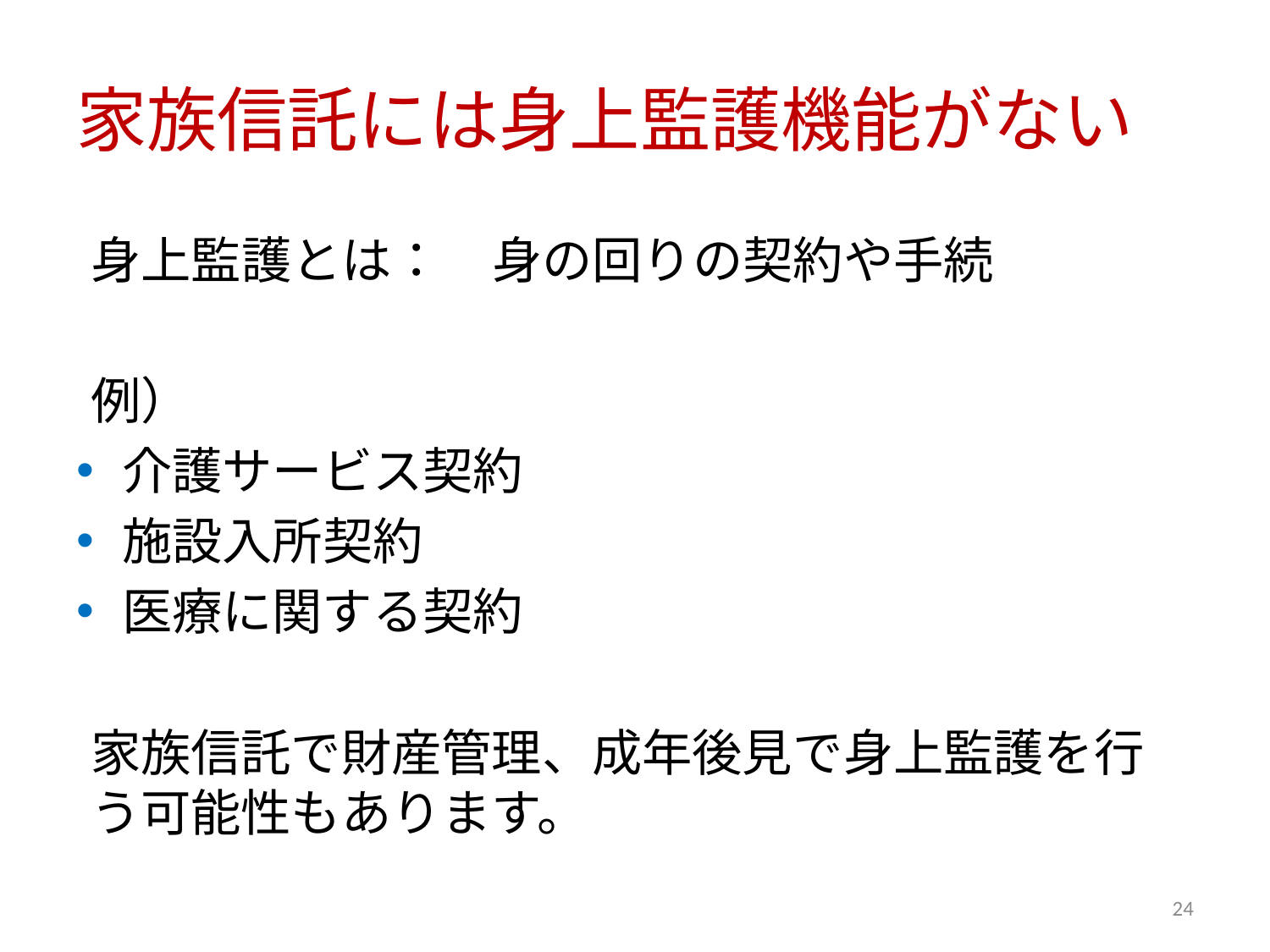

# 家族信託には身上監護機能がない
身上監護とは：　身の回りの契約や手続

例）
介護サービス契約
施設入所契約
医療に関する契約

家族信託で財産管理、成年後見で身上監護を行う可能性もあります。
24